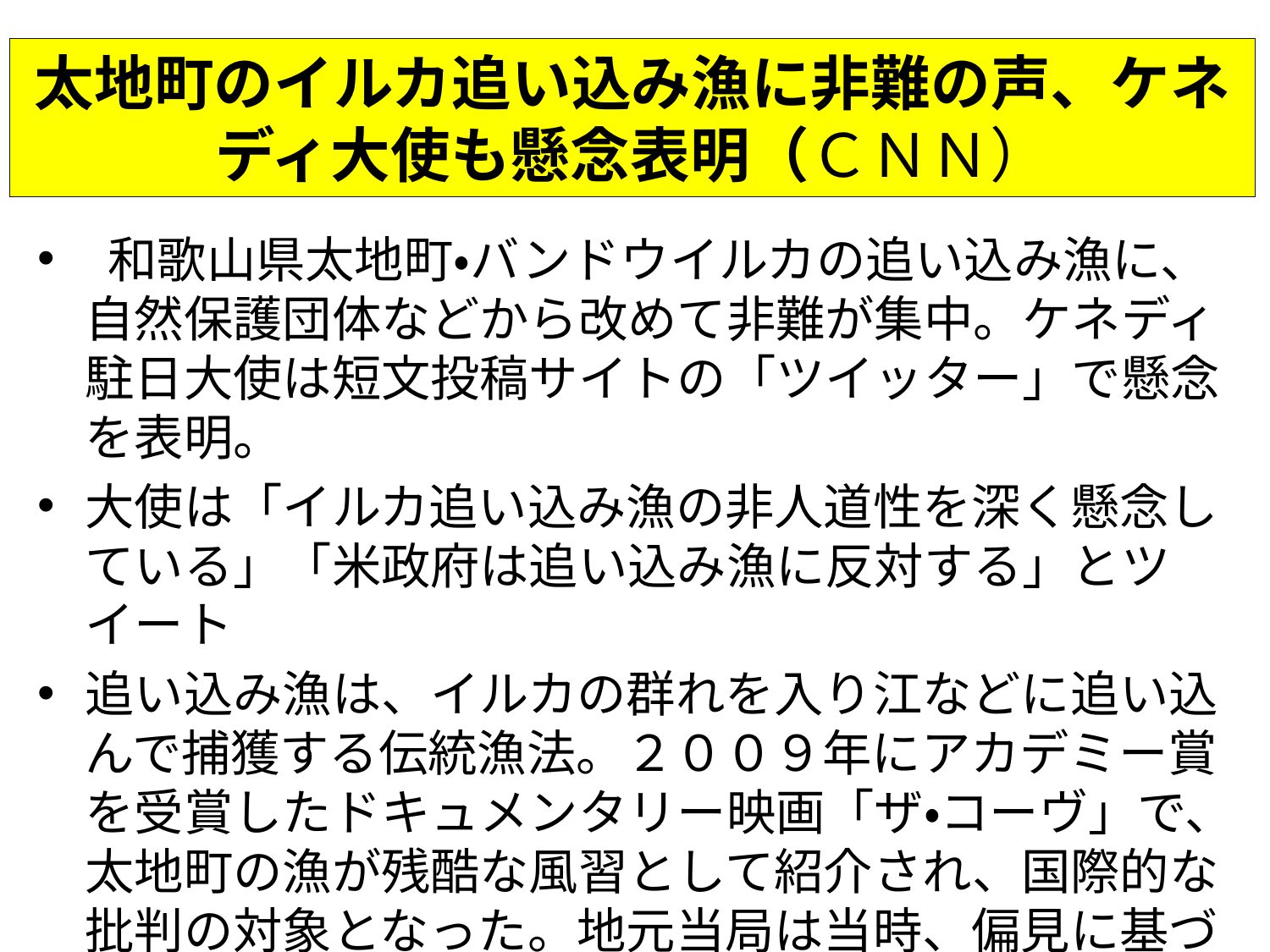

# 太地町のイルカ追い込み漁に非難の声、ケネディ大使も懸念表明（ＣＮＮ）
 和歌山県太地町・バンドウイルカの追い込み漁に、自然保護団体などから改めて非難が集中。ケネディ駐日大使は短文投稿サイトの「ツイッター」で懸念を表明。
大使は「イルカ追い込み漁の非人道性を深く懸念している」「米政府は追い込み漁に反対する」とツイート
追い込み漁は、イルカの群れを入り江などに追い込んで捕獲する伝統漁法。２００９年にアカデミー賞を受賞したドキュメンタリー映画「ザ・コーヴ」で、太地町の漁が残酷な風習として紹介され、国際的な批判の対象となった。地元当局は当時、偏見に基づいた作品だと反論。合法的な漁法が批判される理由はないと抗議してきた。